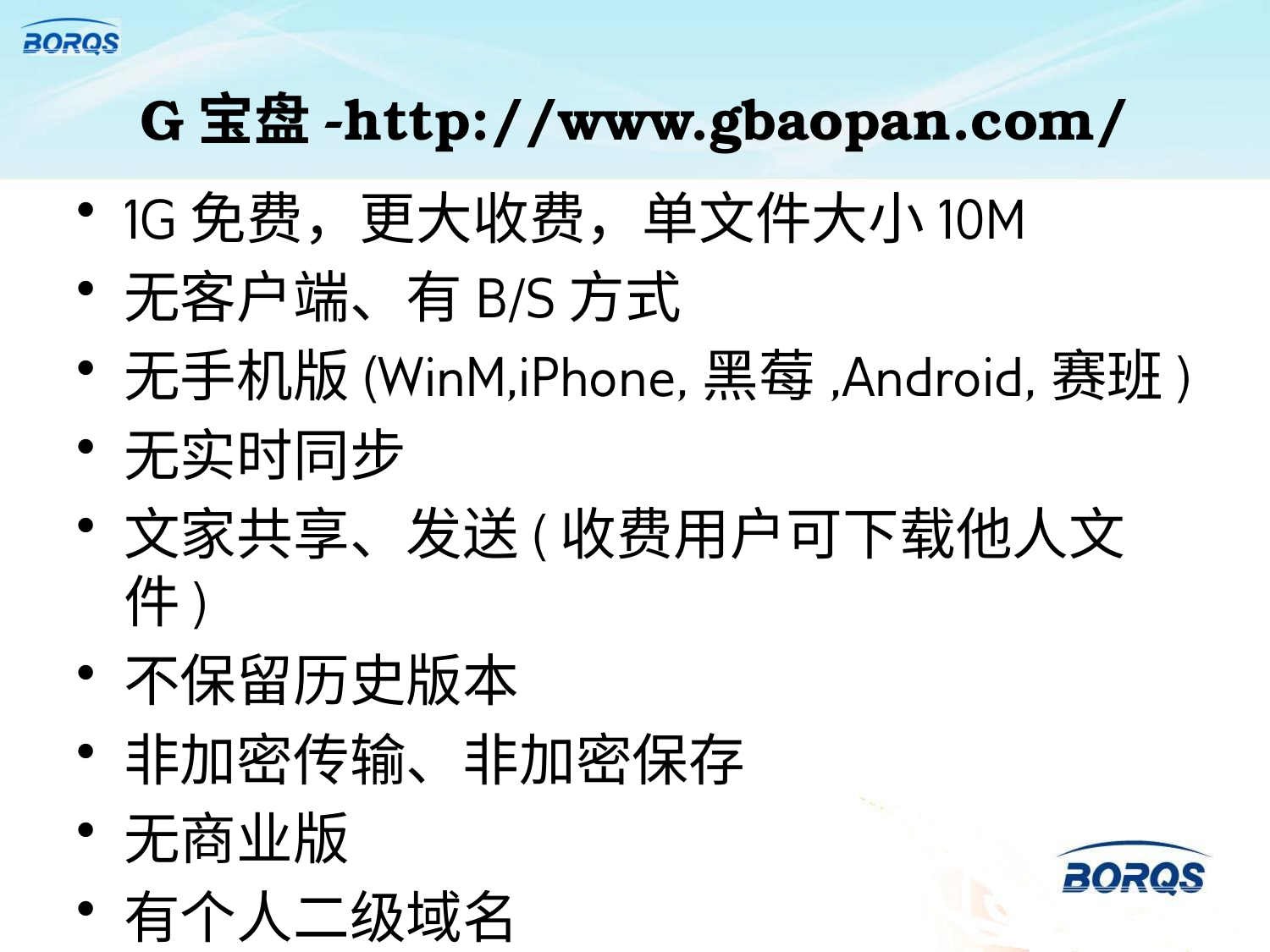

# G宝盘-http://www.gbaopan.com/
1G免费，更大收费，单文件大小10M
无客户端、有B/S方式
无手机版(WinM,iPhone,黑莓,Android,赛班)
无实时同步
文家共享、发送(收费用户可下载他人文件)
不保留历史版本
非加密传输、非加密保存
无商业版
有个人二级域名